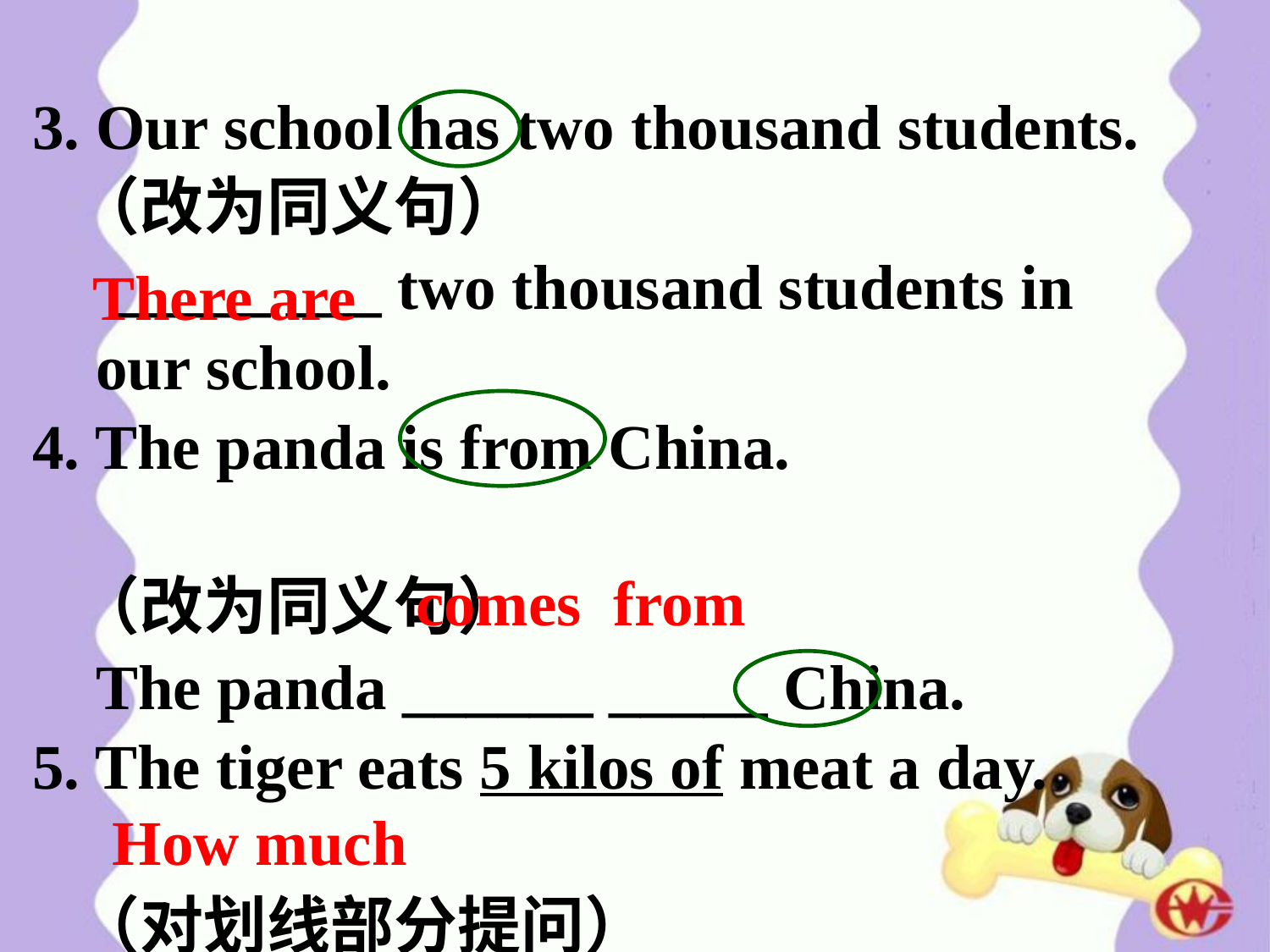

3. Our school has two thousand students.
  （改为同义句）
     _____ ___ two thousand students in
    our school.
4. The panda is from China.
  （改为同义句）
    The panda ______ _____ China.
5. The tiger eats 5 kilos of meat a day.
  （对划线部分提问）
     ____ _____ meat does the tiger eat a day?

There are

comes  from

How much